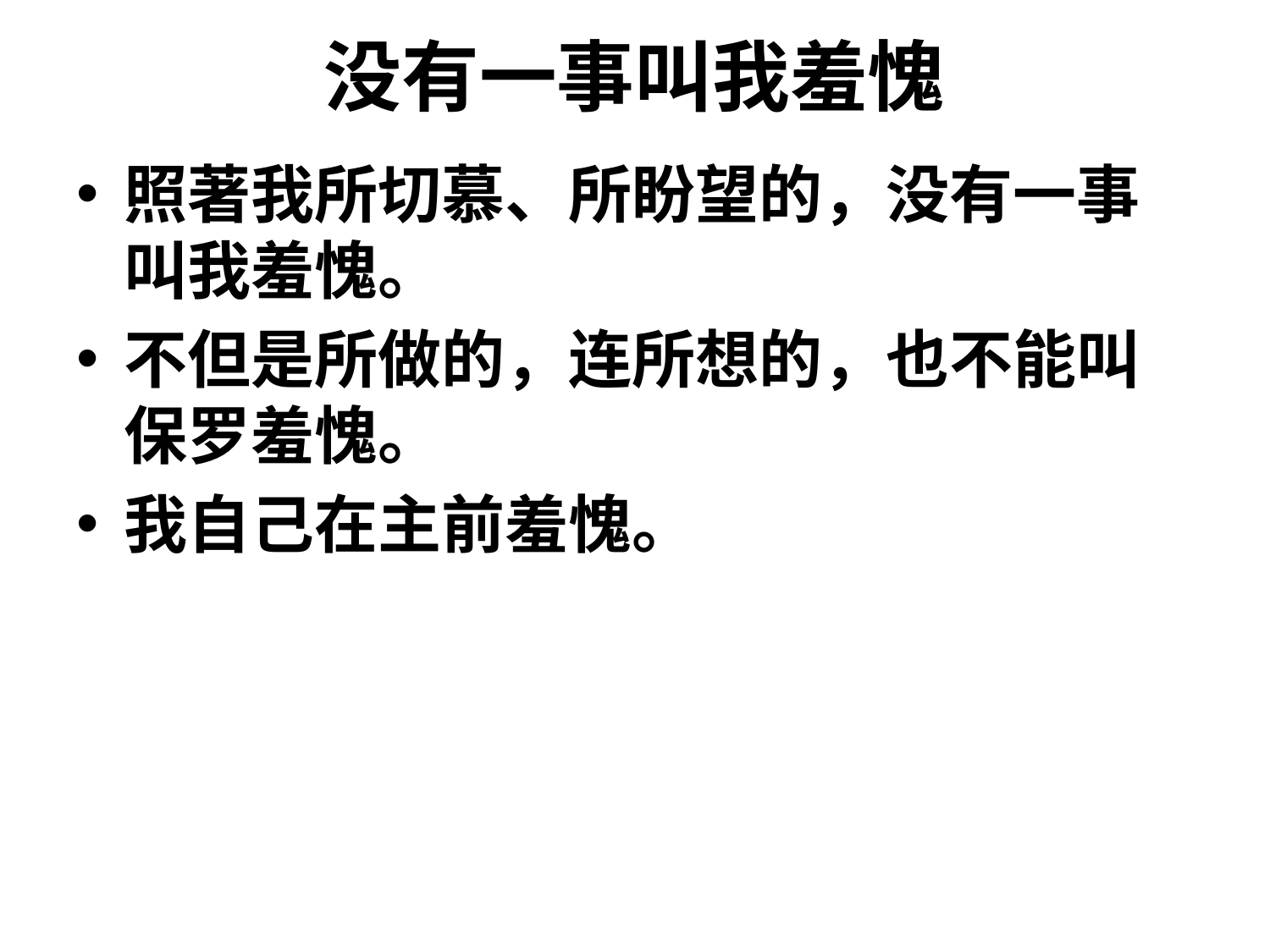

# 没有一事叫我羞愧
照著我所切慕、所盼望的，没有一事叫我羞愧。
不但是所做的，连所想的，也不能叫保罗羞愧。
我自己在主前羞愧。